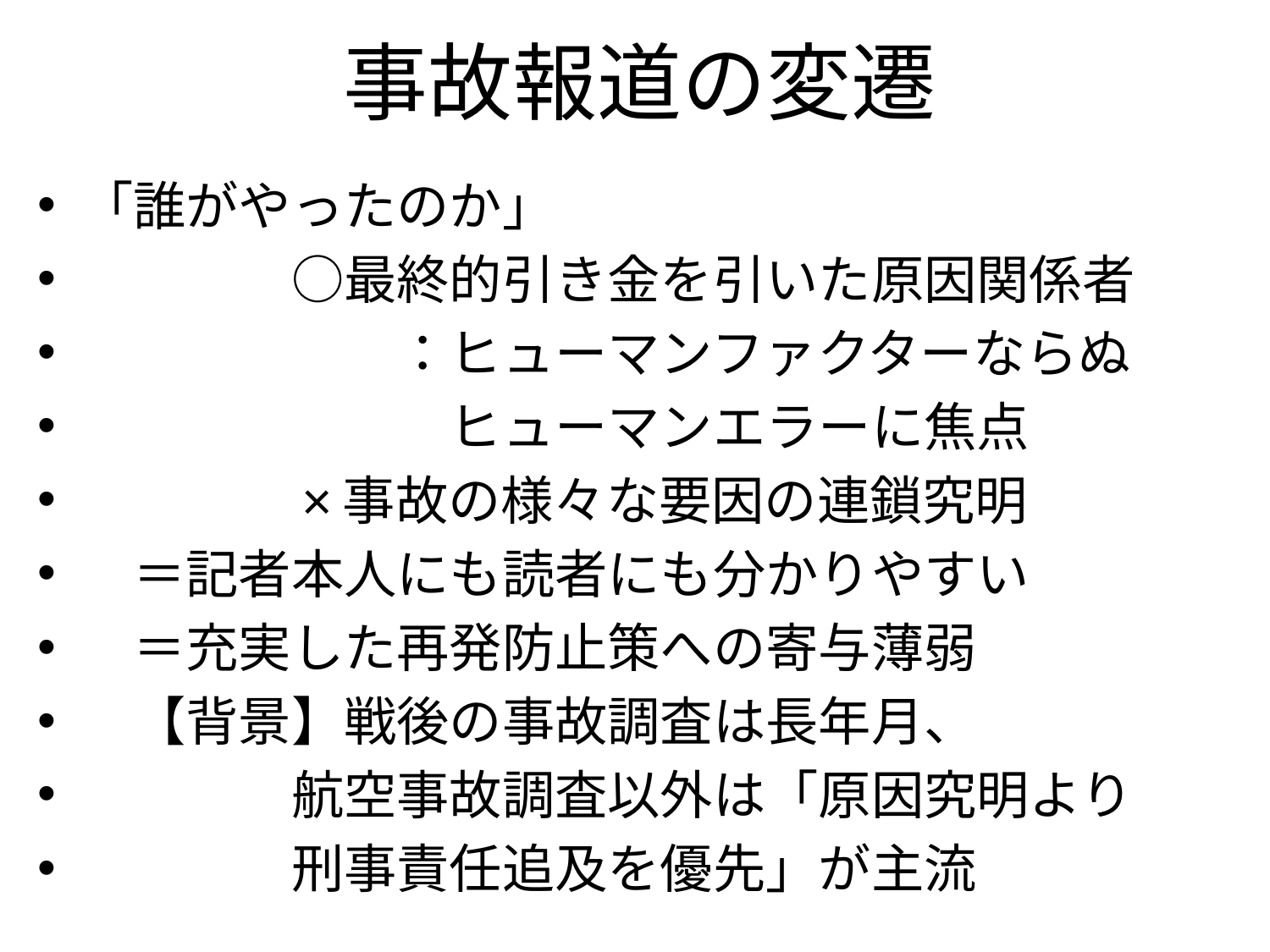

# 事故報道の変遷
「誰がやったのか」
　　　　○最終的引き金を引いた原因関係者
　　　　　　：ヒューマンファクターならぬ
　　　　　　　ヒューマンエラーに焦点
　　　　×事故の様々な要因の連鎖究明
　＝記者本人にも読者にも分かりやすい
　＝充実した再発防止策への寄与薄弱
　【背景】戦後の事故調査は長年月、
　　　　航空事故調査以外は「原因究明より
　　　　刑事責任追及を優先」が主流